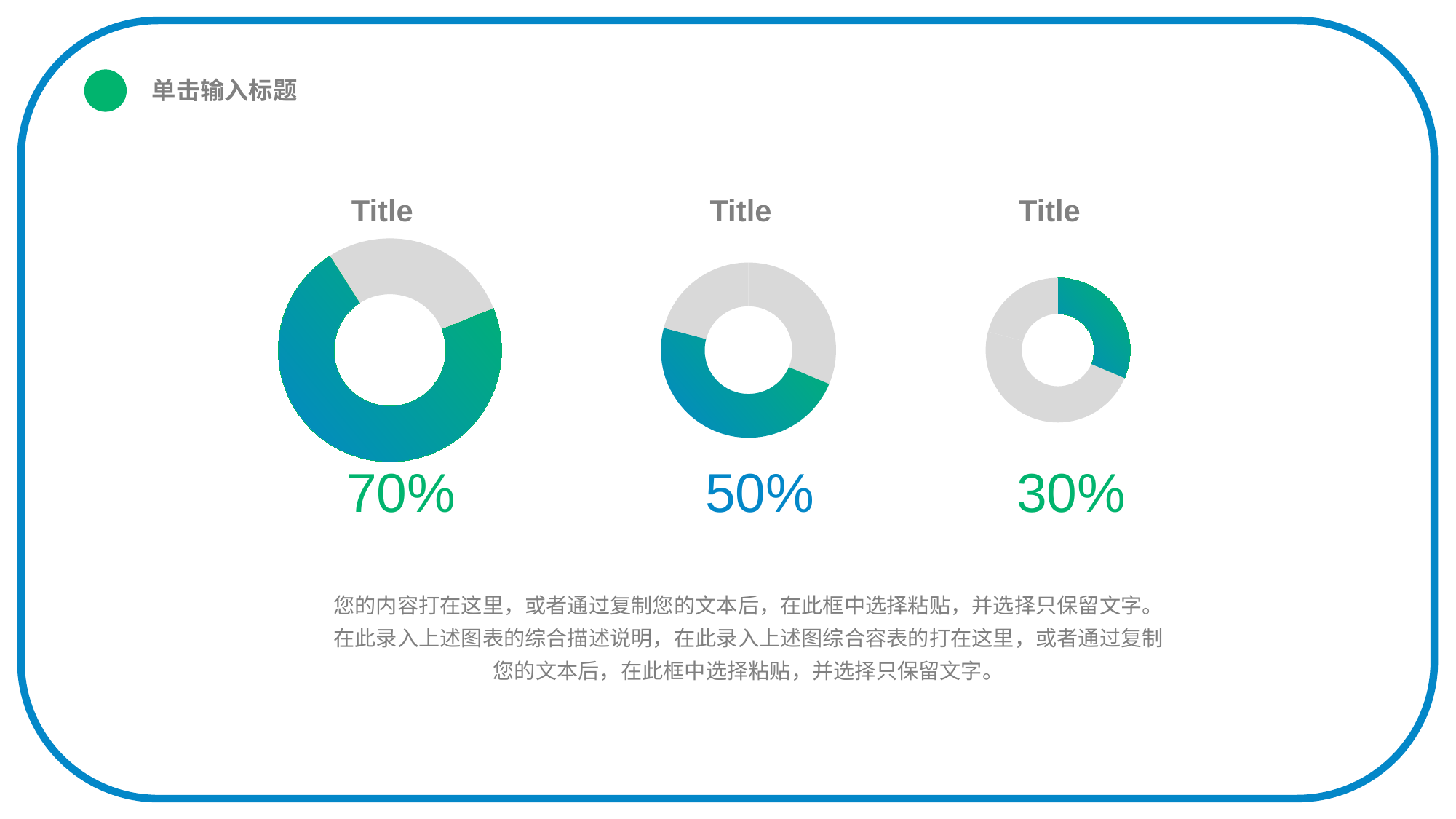

单击输入标题
Title
Title
Title

### Chart

| Category | 销售额 |
|---|---|
| 第一季度 | 2.1 |
| 第二季度 | 8.0 |
| 第三季度 | 1.0 |

### Chart

| Category | 销售额 |
|---|---|
| 第一季度 | 2.1 |
| 第二季度 | 3.2 |
| 第三季度 | 1.4 |

### Chart

| Category | 销售额 |
|---|---|
| 第一季度 | 2.1 |
| 第二季度 | 3.2 |
| 第三季度 | 1.4 |
50%
70%
30%
您的内容打在这里，或者通过复制您的文本后，在此框中选择粘贴，并选择只保留文字。在此录入上述图表的综合描述说明，在此录入上述图综合容表的打在这里，或者通过复制您的文本后，在此框中选择粘贴，并选择只保留文字。